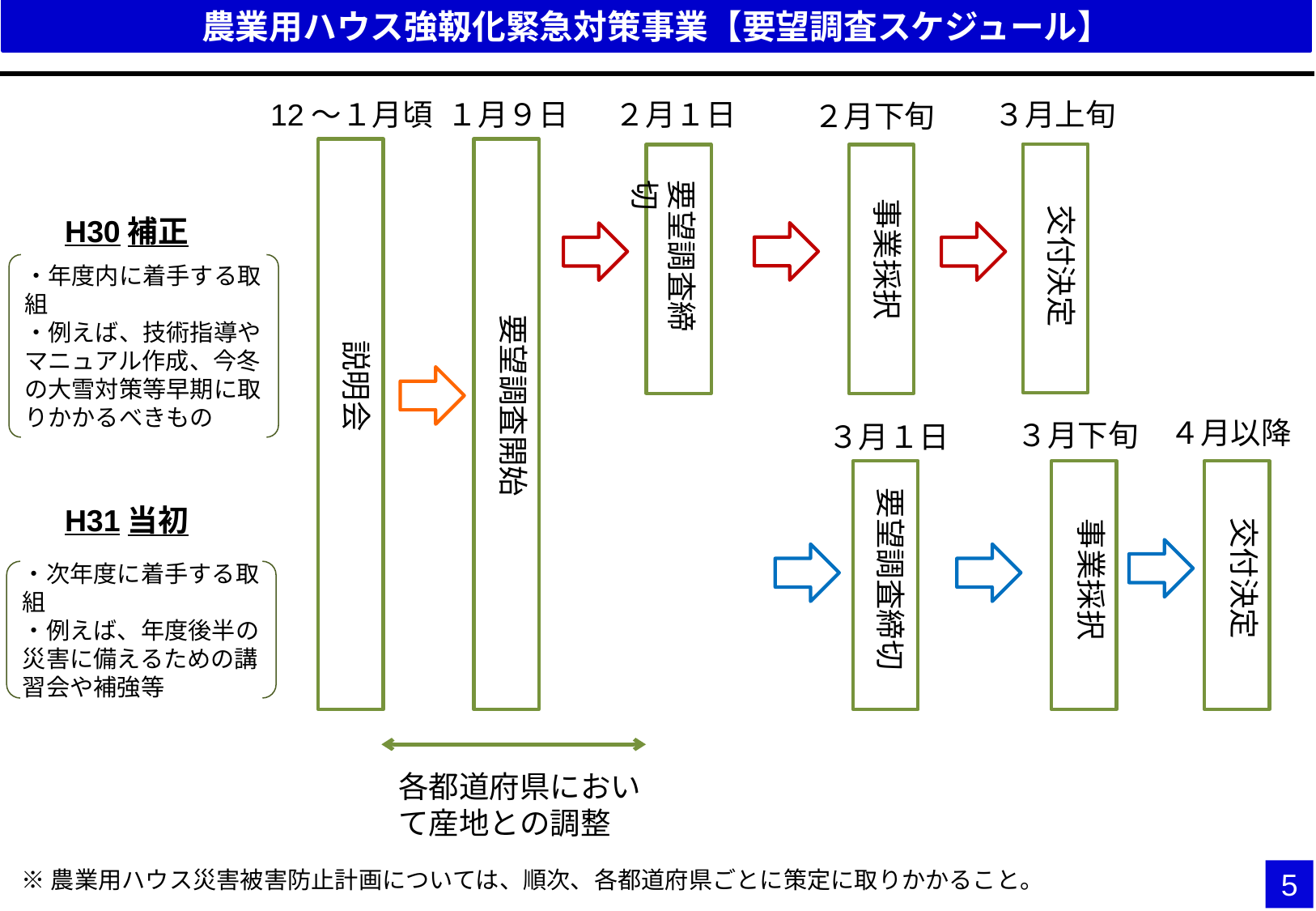

農業用ハウス強靱化緊急対策事業【要望調査スケジュール】
12～１月頃
１月９日
２月１日
３月上旬
２月下旬

要望調査締切
事業採択
交付決定
H30補正

・年度内に着手する取組
・例えば、技術指導やマニュアル作成、今冬の大雪対策等早期に取りかかるべきもの
要望調査開始
説明会

４月以降
３月下旬
３月１日

要望調査締切
H31当初
交付決定
事業採択

・次年度に着手する取組
・例えば、年度後半の災害に備えるための講習会や補強等
各都道府県において産地との調整
※農業用ハウス災害被害防止計画については、順次、各都道府県ごとに策定に取りかかること。
5